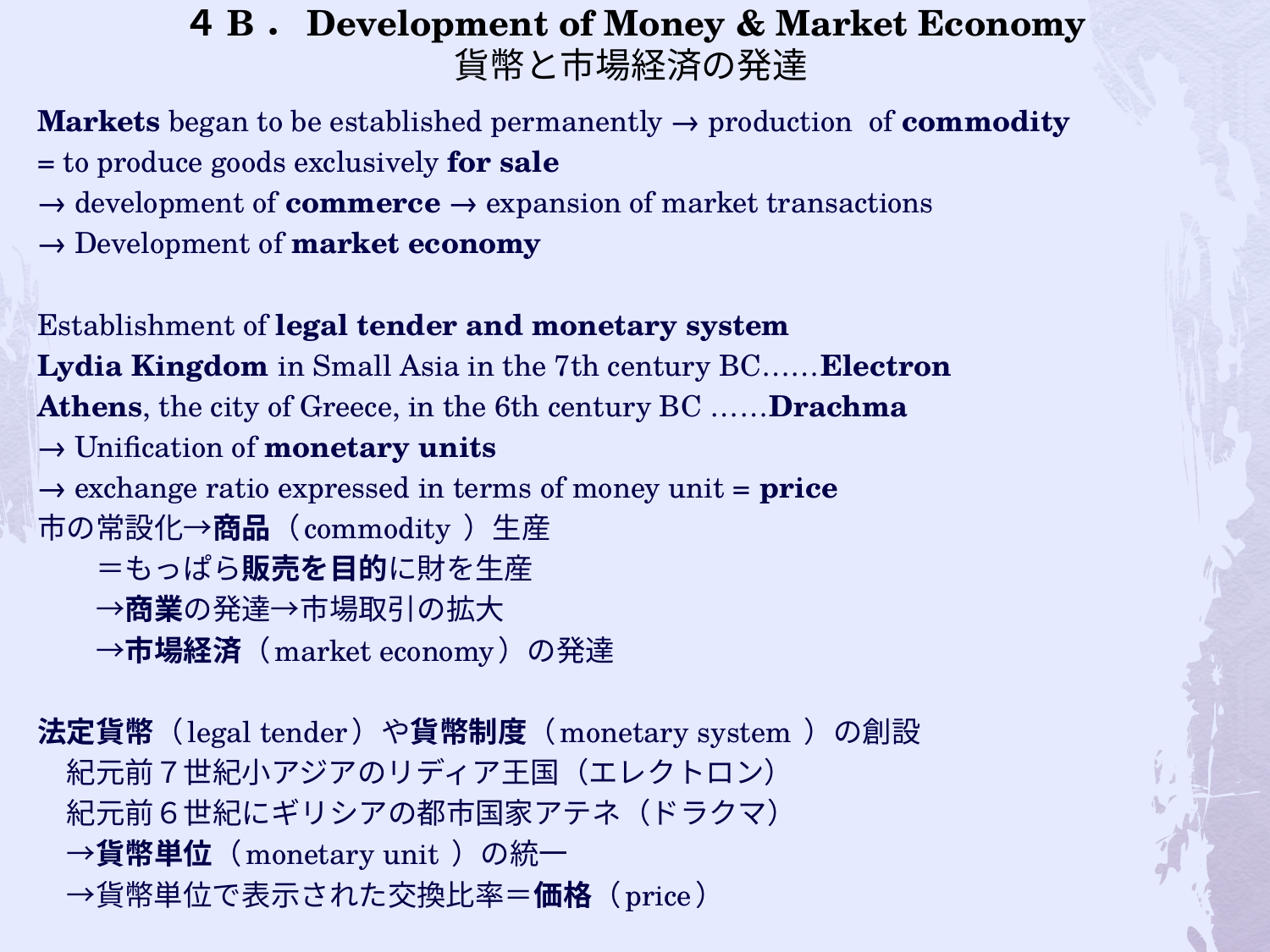

# ４B．Development of Money & Market Economy 貨幣と市場経済の発達
Markets began to be established permanently → production  of commodity
= to produce goods exclusively for sale
→ development of commerce → expansion of market transactions
→ Development of market economy

Establishment of legal tender and monetary system
Lydia Kingdom in Small Asia in the 7th century BC……Electron
Athens, the city of Greece, in the 6th century BC ……Drachma
→ Unification of monetary units
→ exchange ratio expressed in terms of money unit = price
市の常設化→商品（commodity ）生産
　　＝もっぱら販売を目的に財を生産
　　→商業の発達→市場取引の拡大
　　→市場経済（market economy）の発達

法定貨幣（legal tender）や貨幣制度（monetary system ）の創設
　紀元前７世紀小アジアのリディア王国（エレクトロン）
　紀元前６世紀にギリシアの都市国家アテネ（ドラクマ）
　→貨幣単位（monetary unit ）の統一
　→貨幣単位で表示された交換比率＝価格（price）